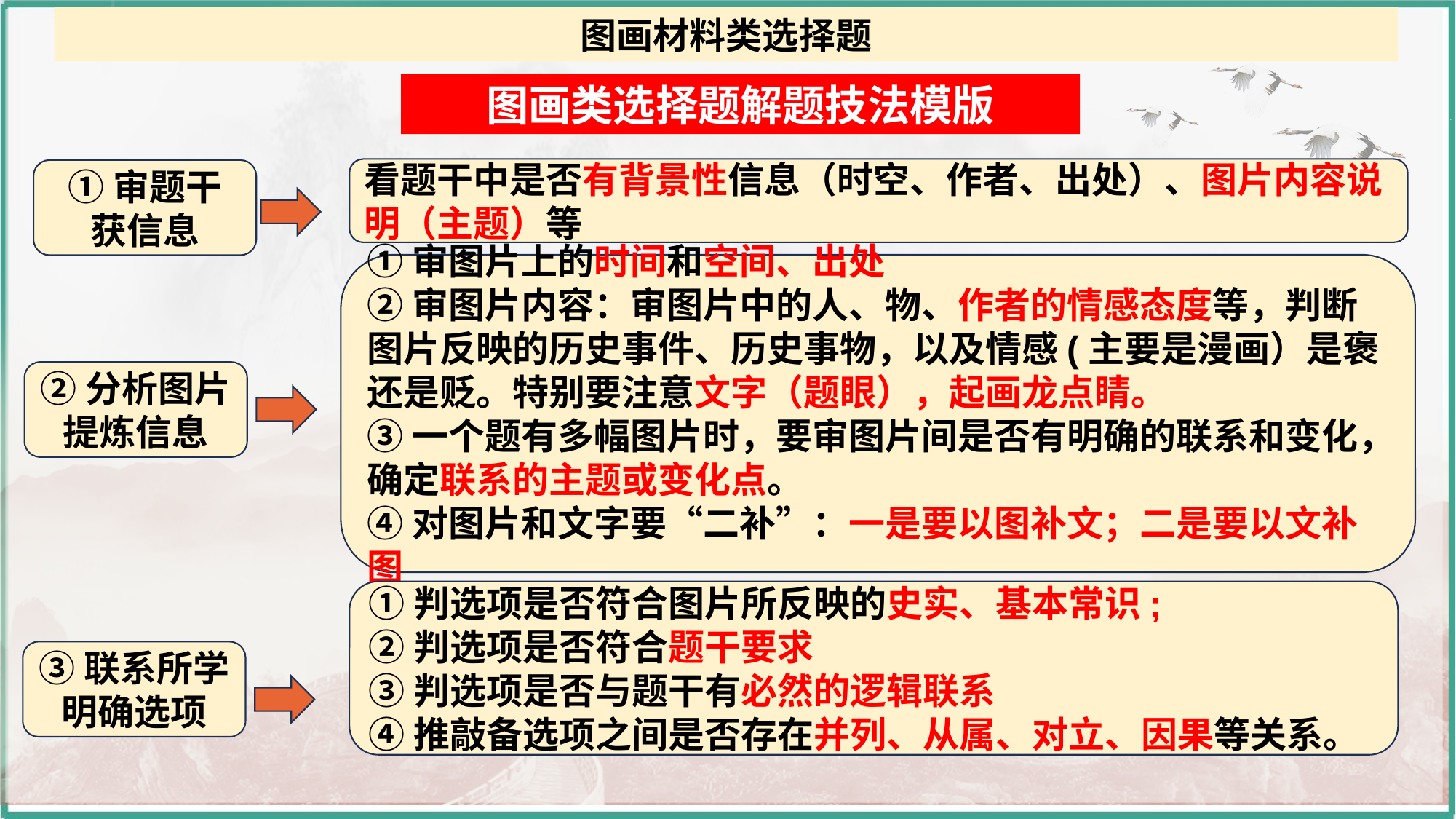

图画材料类选择题
图画类选择题解题技法模版
看题干中是否有背景性信息（时空、作者、出处）、图片内容说明（主题）等
①审题干
获信息

①审图片上的时间和空间、出处
②审图片内容：审图片中的人、物、作者的情感态度等，判断图片反映的历史事件、历史事物，以及情感(主要是漫画）是褒还是贬。特别要注意文字（题眼），起画龙点睛。
③一个题有多幅图片时，要审图片间是否有明确的联系和变化，确定联系的主题或变化点。
④对图片和文字要“二补”：一是要以图补文；二是要以文补图
②分析图片
提炼信息

①判选项是否符合图片所反映的史实、基本常识;
②判选项是否符合题干要求
③判选项是否与题干有必然的逻辑联系
④推敲备选项之间是否存在并列、从属、对立、因果等关系。
③联系所学
明确选项